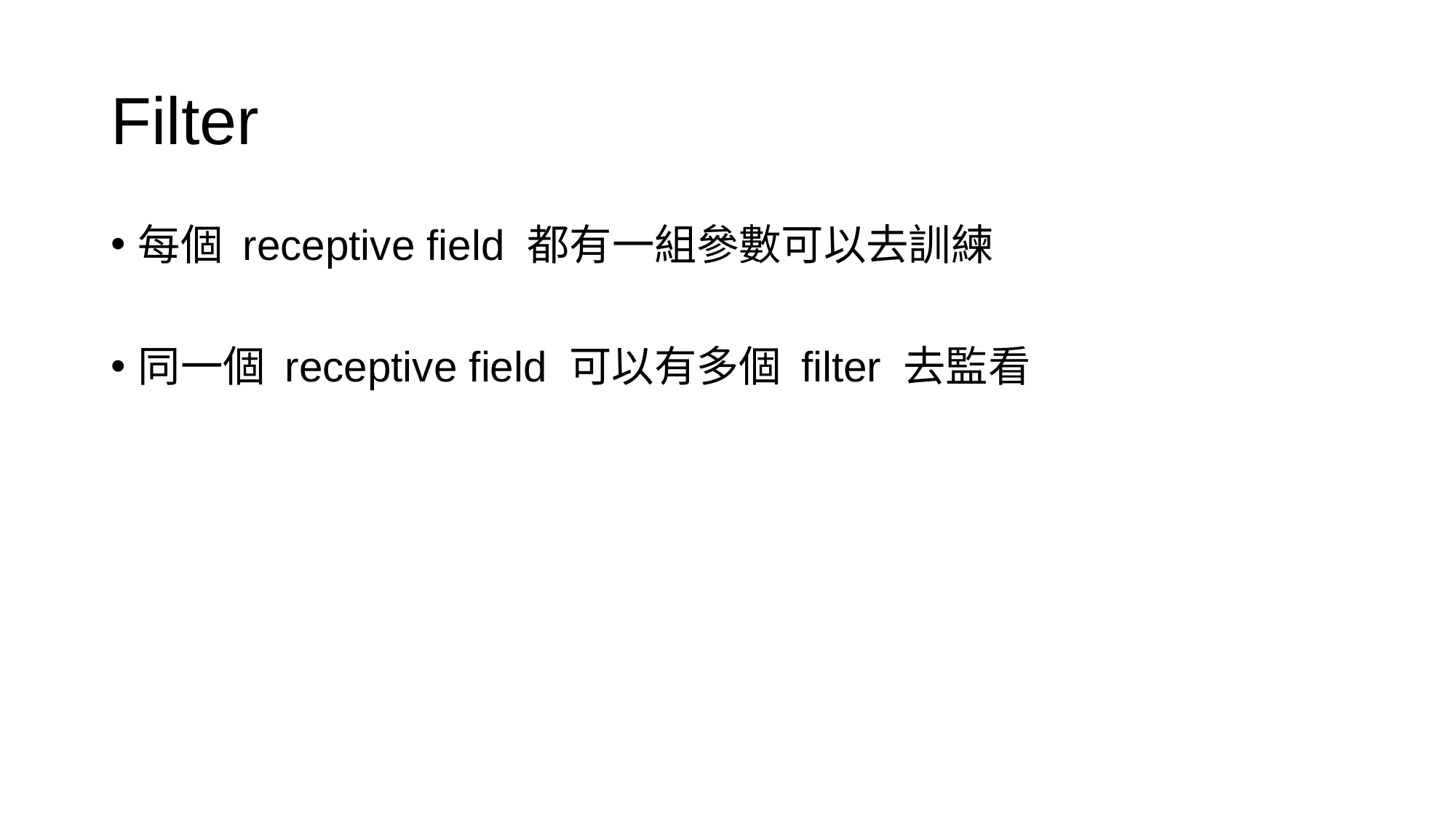

# Filter
每個 receptive field 都有一組參數可以去訓練

同一個 receptive field 可以有多個 filter 去監看